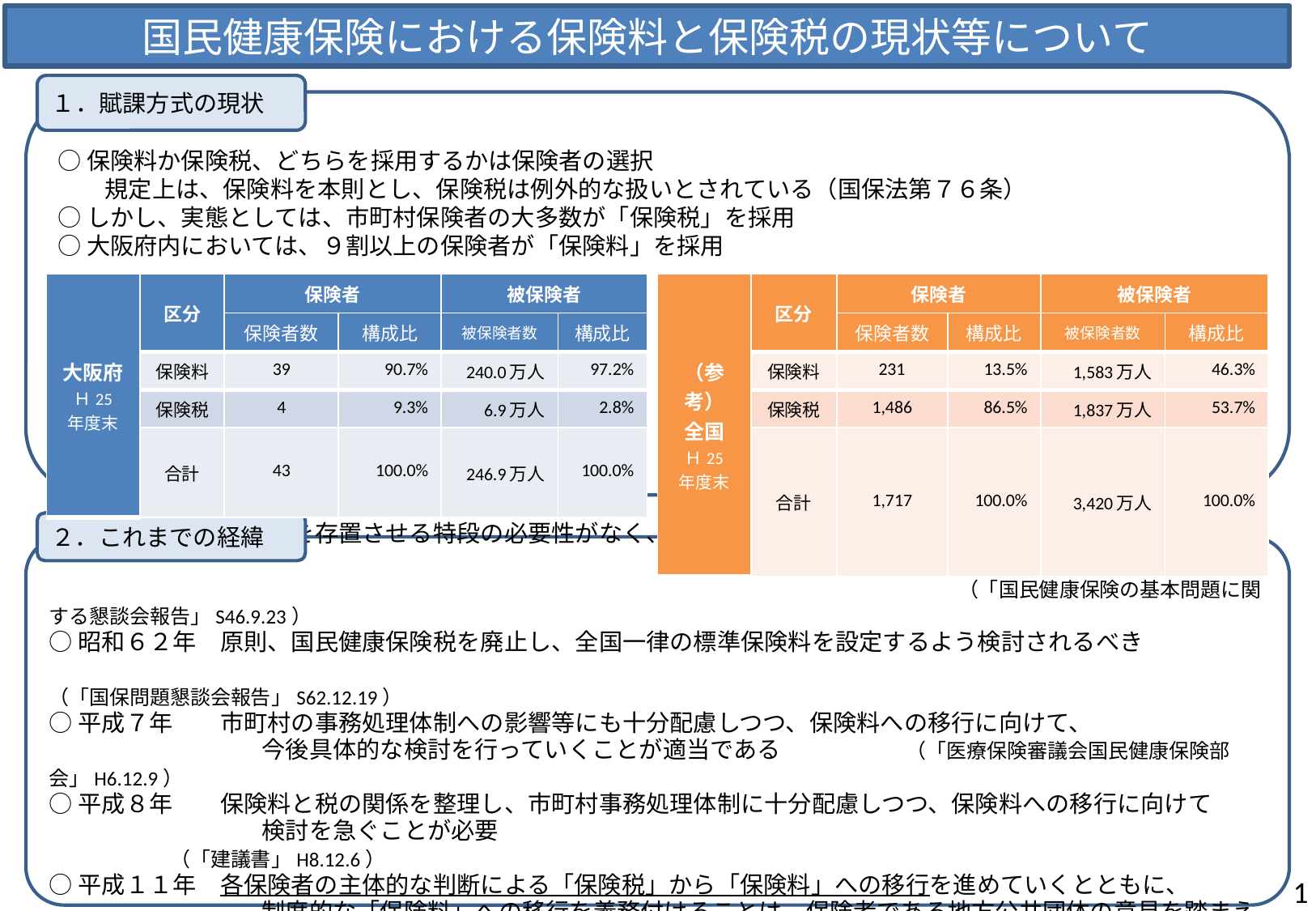

国民健康保険における保険料と保険税の現状等について
１．賦課方式の現状

○保険料か保険税、どちらを採用するかは保険者の選択
　　規定上は、保険料を本則とし、保険税は例外的な扱いとされている（国保法第７６条）
○しかし、実態としては、市町村保険者の大多数が「保険税」を採用
○大阪府内においては、９割以上の保険者が「保険料」を採用

| 大阪府 Ｈ25 年度末 | 区分 | 保険者 |  | 被保険者 |  |
| --- | --- | --- | --- | --- | --- |
|  |  | 保険者数 | 構成比 | 被保険者数 | 構成比 |
|  | 保険料 | 39 | 90.7% | 240.0万人 | 97.2% |
|  | 保険税 | 4 | 9.3% | 6.9万人 | 2.8% |
|  | 合計 | 43 | 100.0% | 246.9万人 | 100.0% |
| （参考） 全国 Ｈ25 年度末 | 区分 | 保険者 |  | 被保険者 |  |
| --- | --- | --- | --- | --- | --- |
|  |  | 保険者数 | 構成比 | 被保険者数 | 構成比 |
|  | 保険料 | 231 | 13.5% | 1,583万人 | 46.3% |
|  | 保険税 | 1,486 | 86.5% | 1,837万人 | 53.7% |
|  | 合計 | 1,717 | 100.0% | 3,420万人 | 100.0% |
２．これまでの経緯

○昭和２６年　国保税が創設される
○昭和４６年　国保税を存置させる特段の必要性がなく、標準保険料制度創設にあたり、廃止するのが妥当
　　　　　　　　　　　　　　　　　　　　　　　　　　　　　　　　　　　　　　　　　　　　　（「国民健康保険の基本問題に関する懇談会報告」S46.9.23）
○昭和６２年　原則、国民健康保険税を廃止し、全国一律の標準保険料を設定するよう検討されるべき
　　　　　　　　　　　　　　　　　　　　　　　　　　　　　　　　　　　　　　　　　　　　　　　　　　　　　　　　　　　　（「国保問題懇談会報告」S62.12.19）
○平成７年　　市町村の事務処理体制への影響等にも十分配慮しつつ、保険料への移行に向けて、
　　　　　　　　　今後具体的な検討を行っていくことが適当である　　　　　　（「医療保険審議会国民健康保険部会」H6.12.9）
○平成８年　　保険料と税の関係を整理し、市町村事務処理体制に十分配慮しつつ、保険料への移行に向けて
　　　　　　　　　検討を急ぐことが必要　　　　　　　　　　　　　　　　　　　　　　　　　　　　　　　　　　　　　　　　　　　（「建議書」H8.12.6）
○平成１１年　各保険者の主体的な判断による「保険税」から「保険料」への移行を進めていくとともに、
　　　　　　　　　制度的な「保険料」への移行を義務付けることは、保険者である地方公共団体の意見を踏まえ
　　　　　　　　　進めていく　　　　　　　　　　　　　　　　　　　　　（「国民健康保険税の保険料移行に関する検討会報告書」H11.7.14）

1